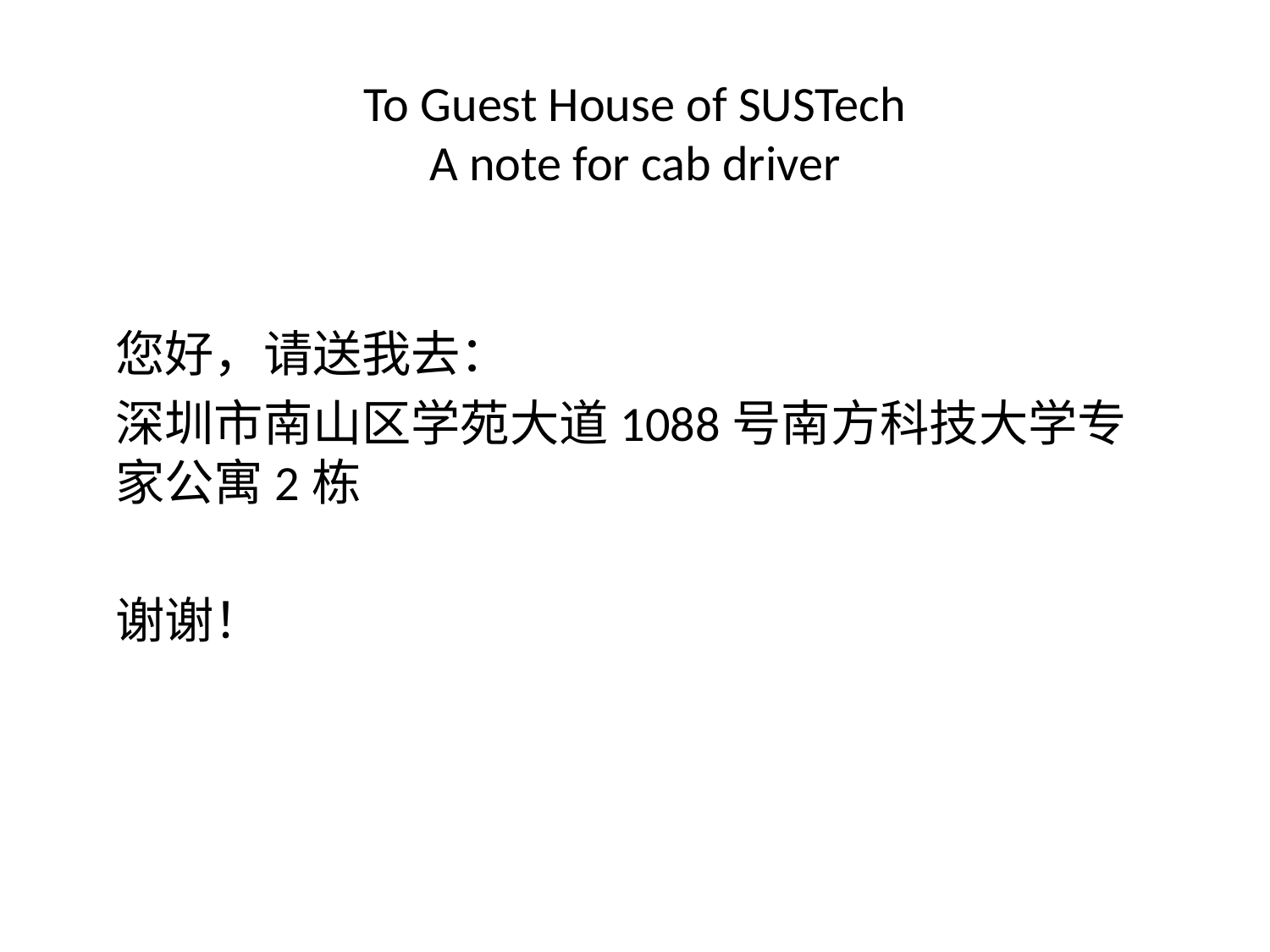

# To Guest House of SUSTech A note for cab driver
您好，请送我去：
深圳市南山区学苑大道1088号南方科技大学专家公寓2栋

谢谢！